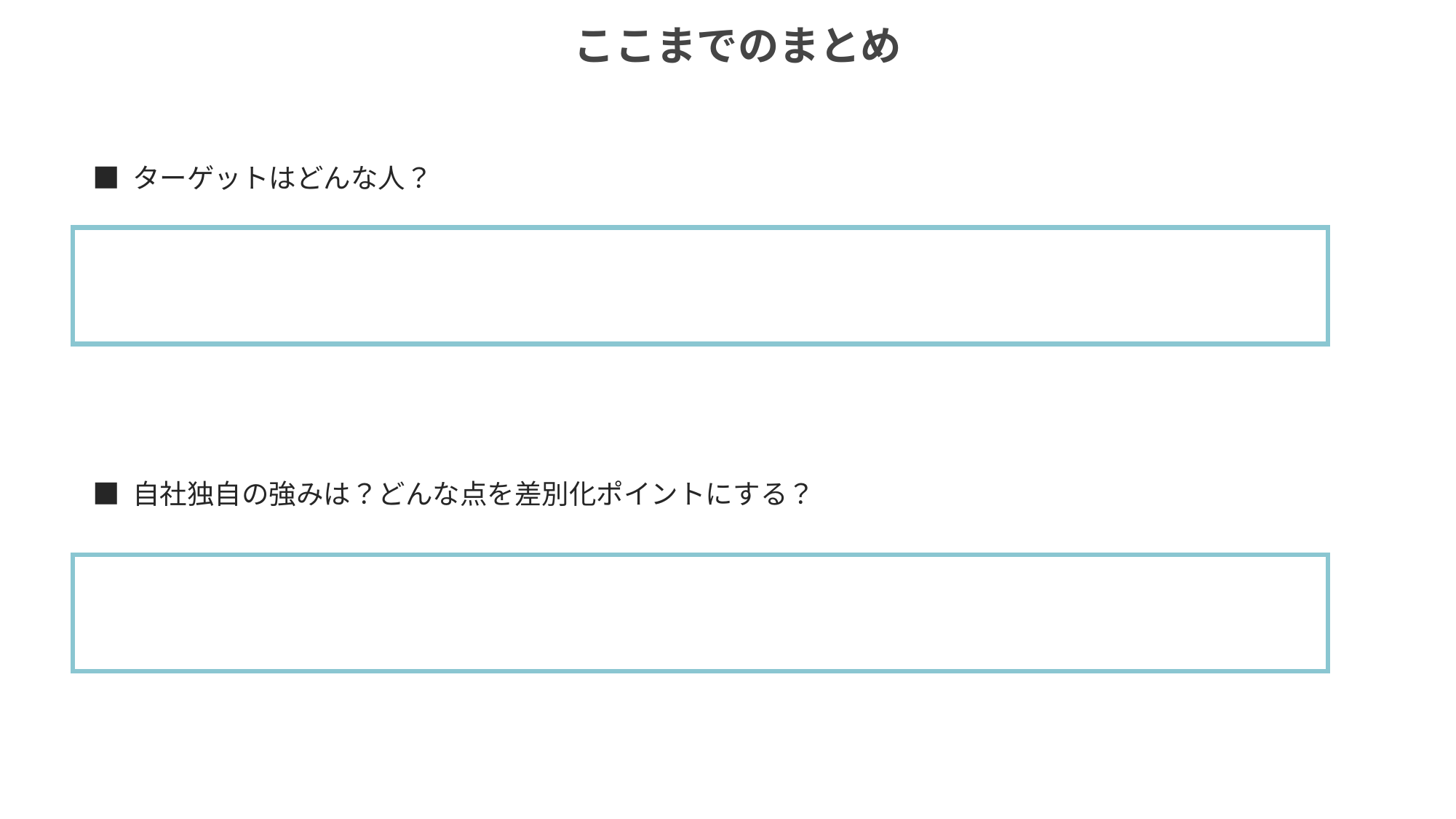

ここまでのまとめ
■ ターゲットはどんな人？

■ 自社独自の強みは？どんな点を差別化ポイントにする？